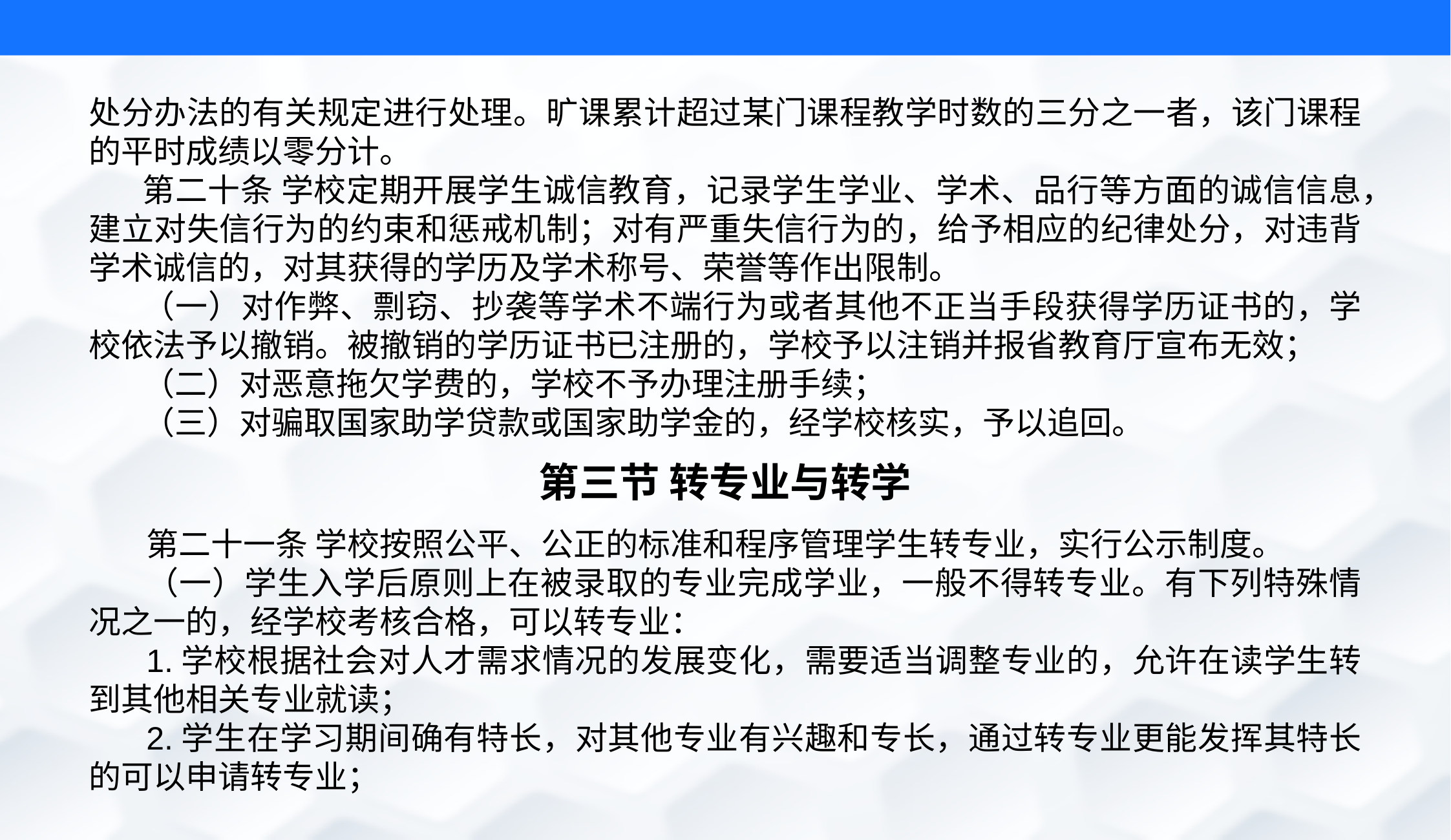

处分办法的有关规定进行处理。旷课累计超过某门课程教学时数的三分之一者，该门课程的平时成绩以零分计。
第二十条 学校定期开展学生诚信教育，记录学生学业、学术、品行等方面的诚信信息，建立对失信行为的约束和惩戒机制；对有严重失信行为的，给予相应的纪律处分，对违背学术诚信的，对其获得的学历及学术称号、荣誉等作出限制。
（一）对作弊、剽窃、抄袭等学术不端行为或者其他不正当手段获得学历证书的，学校依法予以撤销。被撤销的学历证书已注册的，学校予以注销并报省教育厅宣布无效；
（二）对恶意拖欠学费的，学校不予办理注册手续；
（三）对骗取国家助学贷款或国家助学金的，经学校核实，予以追回。
第三节 转专业与转学
第二十一条 学校按照公平、公正的标准和程序管理学生转专业，实行公示制度。
（一）学生入学后原则上在被录取的专业完成学业，一般不得转专业。有下列特殊情况之一的，经学校考核合格，可以转专业：
1.学校根据社会对人才需求情况的发展变化，需要适当调整专业的，允许在读学生转到其他相关专业就读；
2.学生在学习期间确有特长，对其他专业有兴趣和专长，通过转专业更能发挥其特长的可以申请转专业；